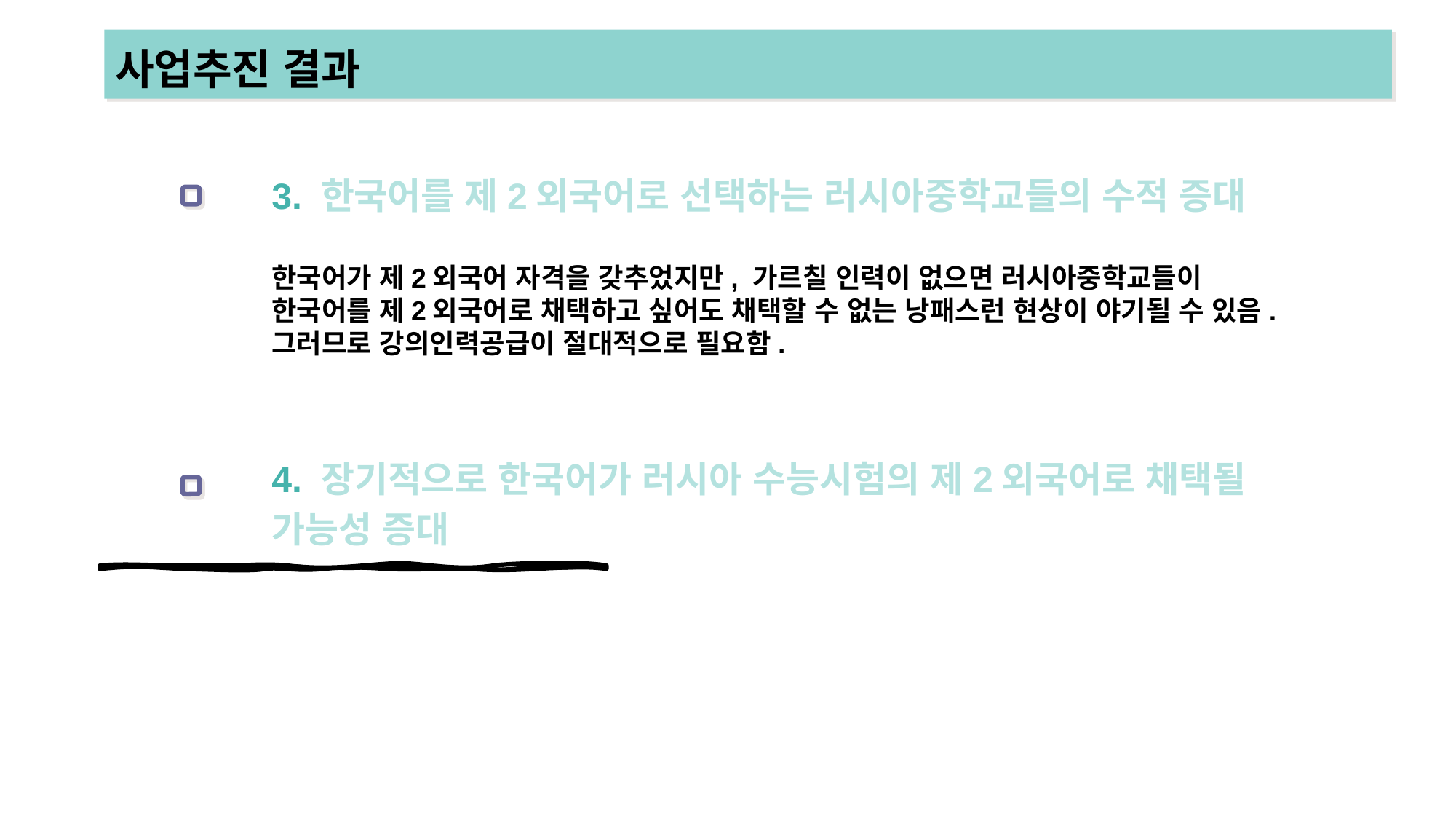

사업추진 결과
3. 한국어를 제2외국어로 선택하는 러시아중학교들의 수적 증대

한국어가 제2외국어 자격을 갖추었지만, 가르칠 인력이 없으면 러시아중학교들이 한국어를 제2외국어로 채택하고 싶어도 채택할 수 없는 낭패스런 현상이 야기될 수 있음. 그러므로 강의인력공급이 절대적으로 필요함.

4. 장기적으로 한국어가 러시아 수능시험의 제2외국어로 채택될 가능성 증대